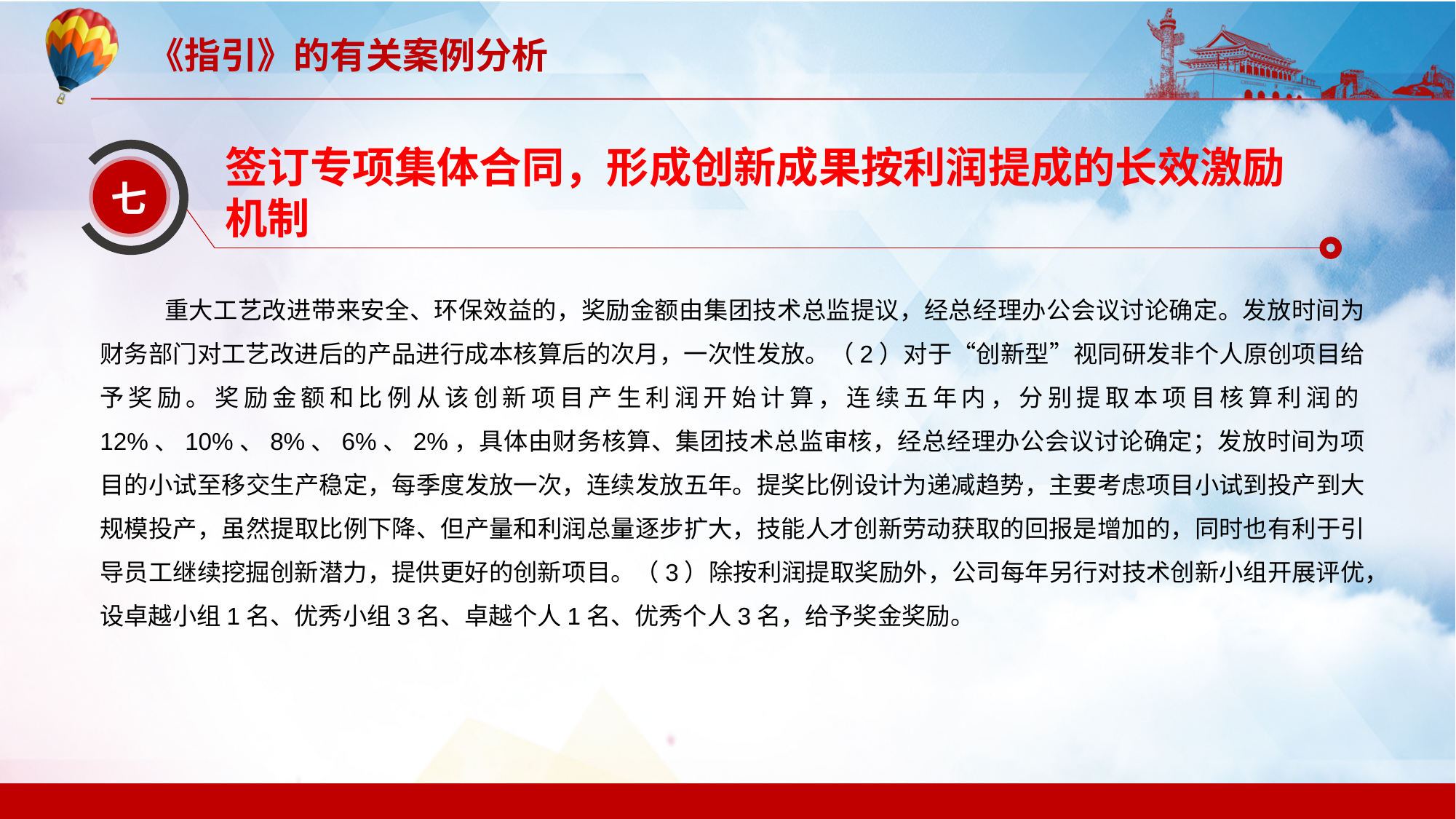

签订专项集体合同，形成创新成果按利润提成的长效激励机制

七

重大工艺改进带来安全、环保效益的，奖励金额由集团技术总监提议，经总经理办公会议讨论确定。发放时间为财务部门对工艺改进后的产品进行成本核算后的次月，一次性发放。（2）对于“创新型”视同研发非个人原创项目给予奖励。奖励金额和比例从该创新项目产生利润开始计算，连续五年内，分别提取本项目核算利润的12%、10%、8%、6%、2%，具体由财务核算、集团技术总监审核，经总经理办公会议讨论确定；发放时间为项目的小试至移交生产稳定，每季度发放一次，连续发放五年。提奖比例设计为递减趋势，主要考虑项目小试到投产到大规模投产，虽然提取比例下降、但产量和利润总量逐步扩大，技能人才创新劳动获取的回报是增加的，同时也有利于引导员工继续挖掘创新潜力，提供更好的创新项目。（3）除按利润提取奖励外，公司每年另行对技术创新小组开展评优，设卓越小组1名、优秀小组3名、卓越个人1名、优秀个人3名，给予奖金奖励。